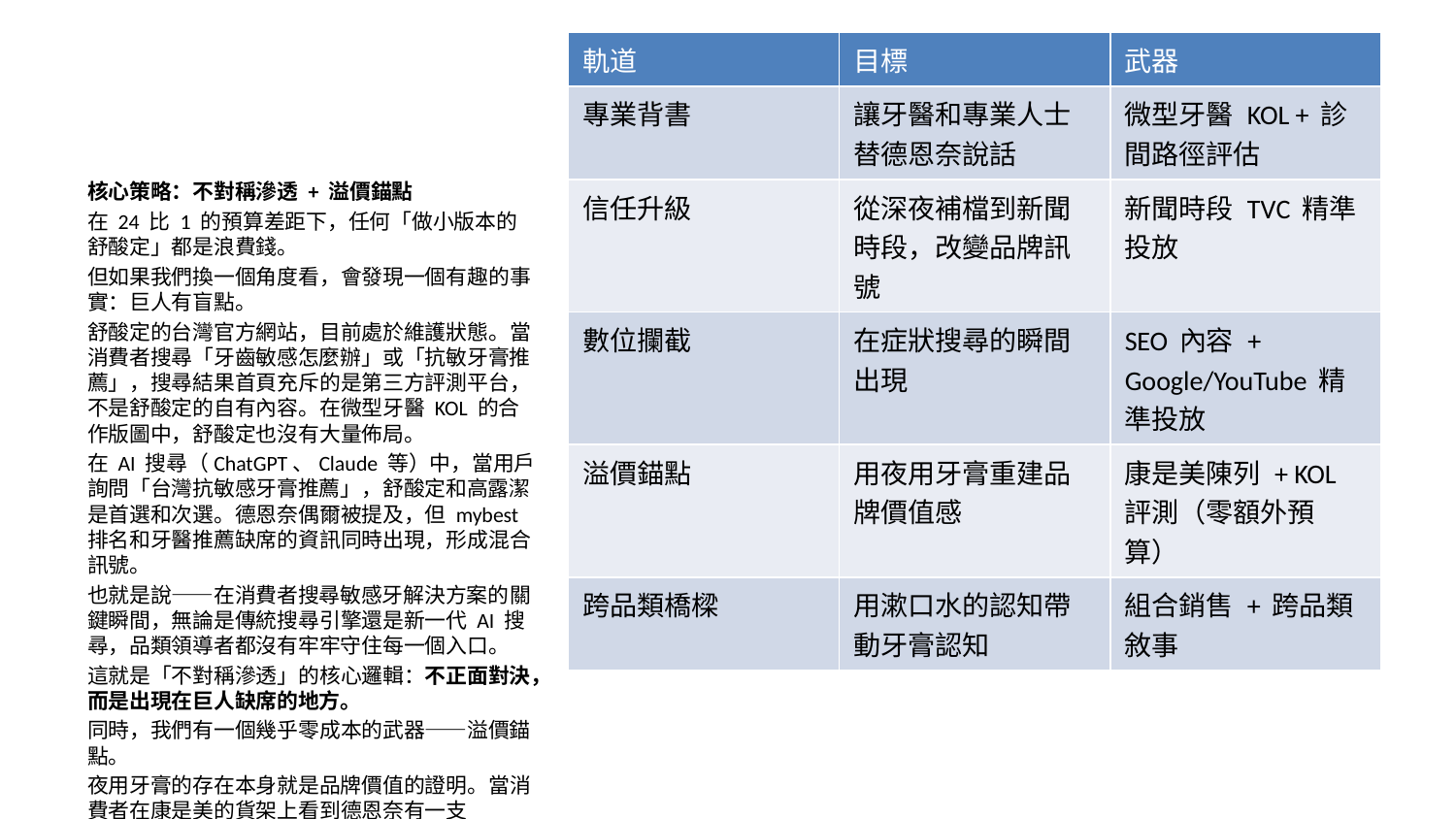

| 軌道 | 目標 | 武器 |
| --- | --- | --- |
| 專業背書 | 讓牙醫和專業人士替德恩奈說話 | 微型牙醫 KOL + 診間路徑評估 |
| 信任升級 | 從深夜補檔到新聞時段，改變品牌訊號 | 新聞時段 TVC 精準投放 |
| 數位攔截 | 在症狀搜尋的瞬間出現 | SEO 內容 + Google/YouTube 精準投放 |
| 溢價錨點 | 用夜用牙膏重建品牌價值感 | 康是美陳列 + KOL 評測（零額外預算） |
| 跨品類橋樑 | 用漱口水的認知帶動牙膏認知 | 組合銷售 + 跨品類敘事 |
核心策略：不對稱滲透 + 溢價錨點
在 24 比 1 的預算差距下，任何「做小版本的舒酸定」都是浪費錢。
但如果我們換一個角度看，會發現一個有趣的事實：巨人有盲點。
舒酸定的台灣官方網站，目前處於維護狀態。當消費者搜尋「牙齒敏感怎麼辦」或「抗敏牙膏推薦」，搜尋結果首頁充斥的是第三方評測平台，不是舒酸定的自有內容。在微型牙醫 KOL 的合作版圖中，舒酸定也沒有大量佈局。
在 AI 搜尋（ChatGPT、Claude 等）中，當用戶詢問「台灣抗敏感牙膏推薦」，舒酸定和高露潔是首選和次選。德恩奈偶爾被提及，但 mybest 排名和牙醫推薦缺席的資訊同時出現，形成混合訊號。
也就是說——在消費者搜尋敏感牙解決方案的關鍵瞬間，無論是傳統搜尋引擎還是新一代 AI 搜尋，品類領導者都沒有牢牢守住每一個入口。
這就是「不對稱滲透」的核心邏輯：不正面對決，而是出現在巨人缺席的地方。
同時，我們有一個幾乎零成本的武器——溢價錨點。
夜用牙膏的存在本身就是品牌價值的證明。當消費者在康是美的貨架上看到德恩奈有一支 NT$319 的牙膏，她對旁邊那支 NT$185 的抗敏三效的感受會完全不同。NT$185 不再是「便宜的」，而是「合理的」。夜用牙膏不需要獨立預算去推廣——它只需要被看見。
策略架構：